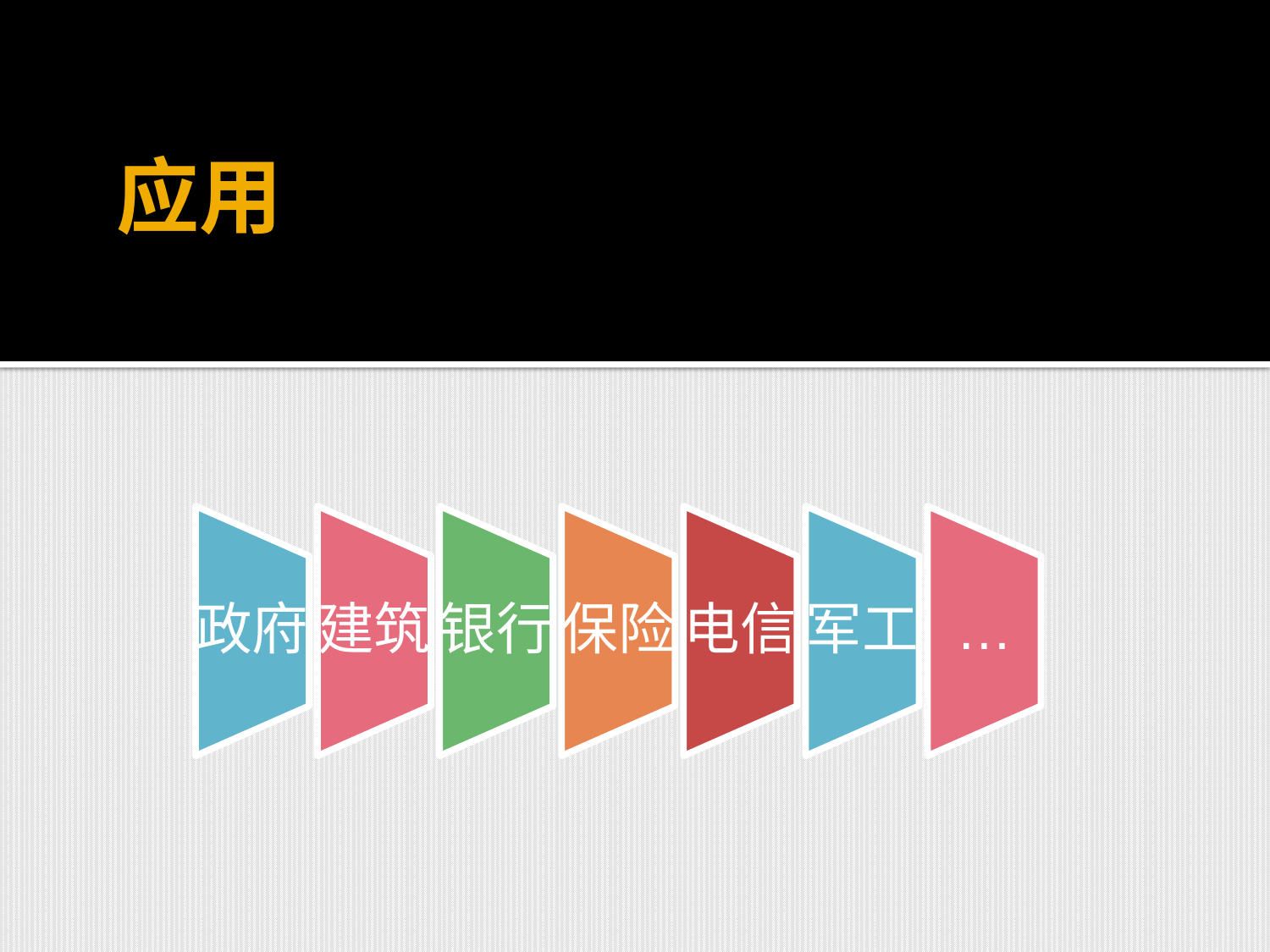

# 应用
政府
建筑
银行
保险
电信
军工
…